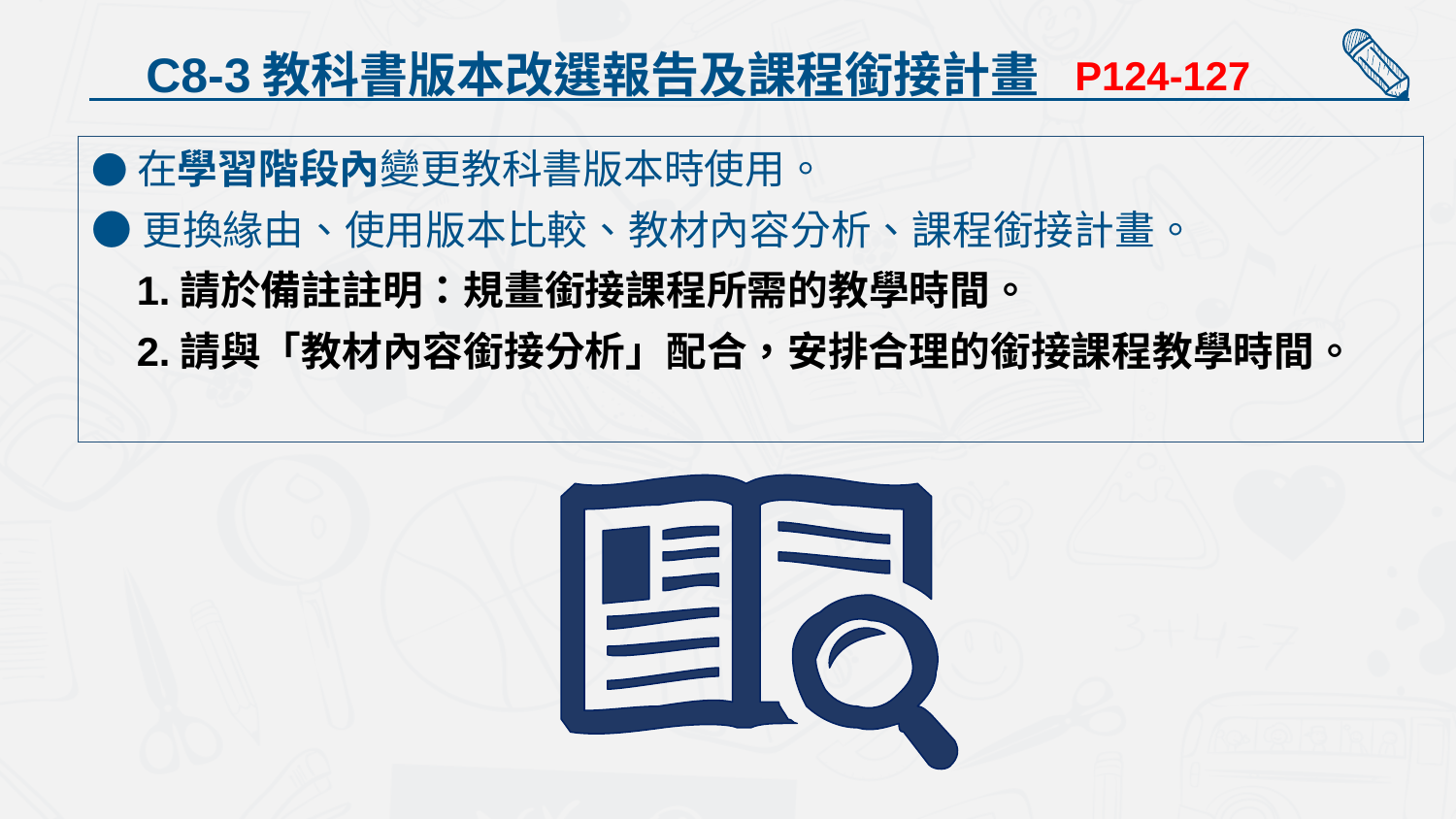

C8-3教科書版本改選報告及課程銜接計畫
P124-127
●在學習階段內變更教科書版本時使用。
●更換緣由、使用版本比較、教材內容分析、課程銜接計畫。
    1.請於備註註明：規畫銜接課程所需的教學時間。
    2.請與「教材內容銜接分析」配合，安排合理的銜接課程教學時間。